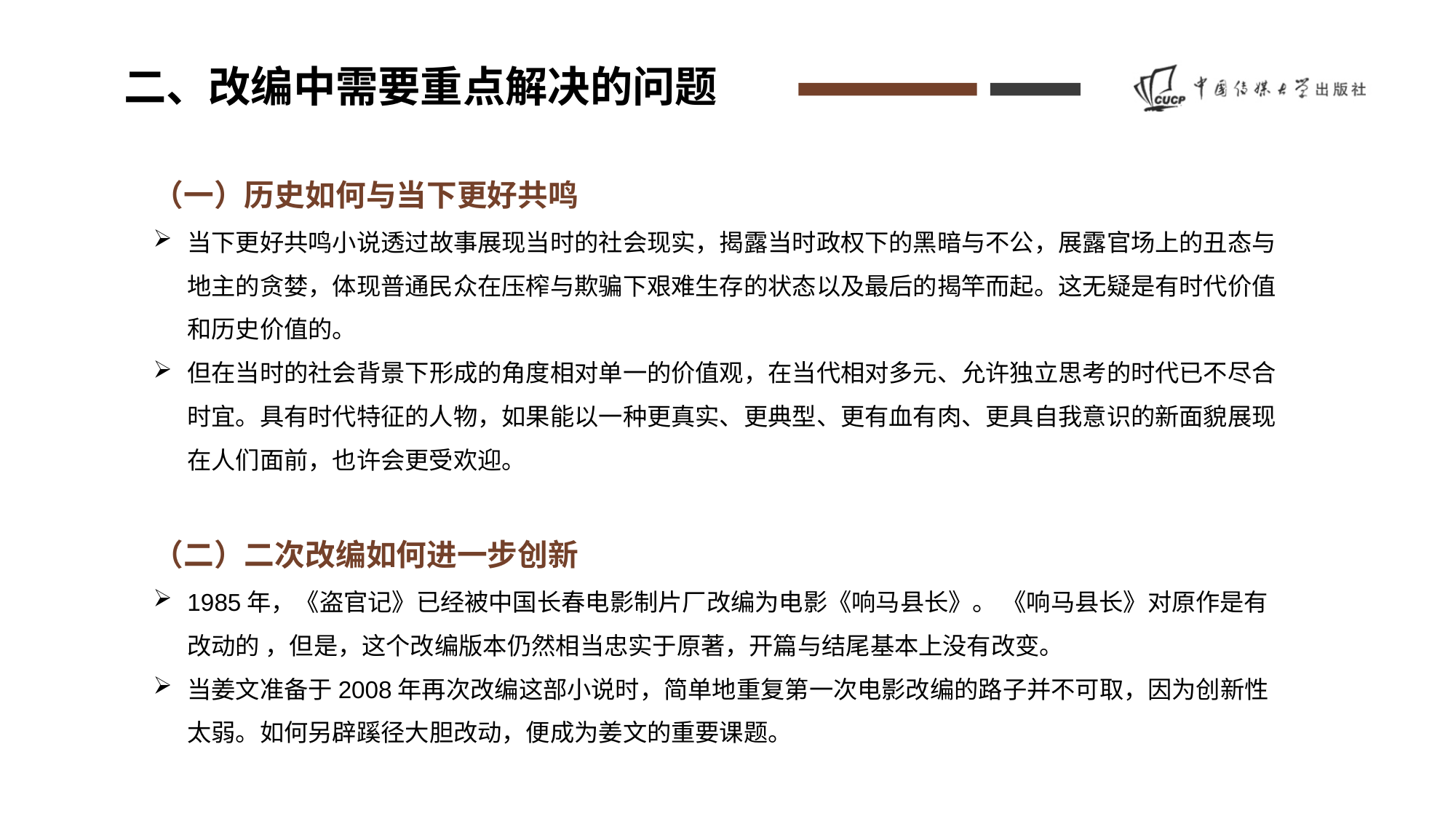

二、改编中需要重点解决的问题

（一）历史如何与当下更好共鸣
当下更好共鸣小说透过故事展现当时的社会现实，揭露当时政权下的黑暗与不公，展露官场上的丑态与地主的贪婪，体现普通民众在压榨与欺骗下艰难生存的状态以及最后的揭竿而起。这无疑是有时代价值和历史价值的。
但在当时的社会背景下形成的角度相对单一的价值观，在当代相对多元、允许独立思考的时代已不尽合时宜。具有时代特征的人物，如果能以一种更真实、更典型、更有血有肉、更具自我意识的新面貌展现在人们面前，也许会更受欢迎。

（二）二次改编如何进一步创新
1985年，《盗官记》已经被中国长春电影制片厂改编为电影《响马县长》。 《响马县长》对原作是有改动的 ，但是，这个改编版本仍然相当忠实于原著，开篇与结尾基本上没有改变。
当姜文准备于2008年再次改编这部小说时，简单地重复第一次电影改编的路子并不可取，因为创新性太弱。如何另辟蹊径大胆改动，便成为姜文的重要课题。